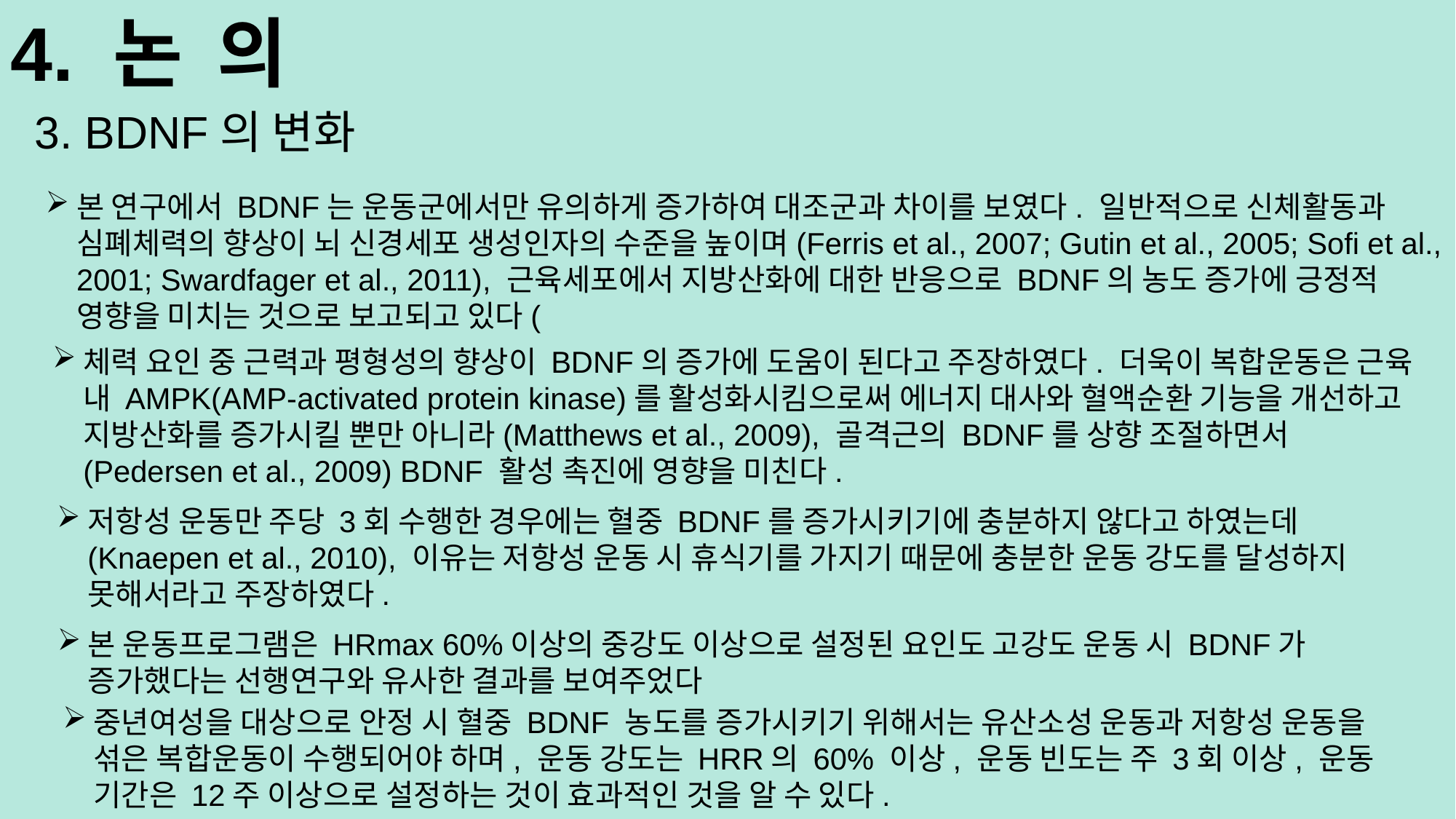

4. 논  의
3. BDNF의 변화
본 연구에서 BDNF는 운동군에서만 유의하게 증가하여 대조군과 차이를 보였다. 일반적으로 신체활동과 심폐체력의 향상이 뇌 신경세포 생성인자의 수준을 높이며(Ferris et al., 2007; Gutin et al., 2005; Sofi et al., 2001; Swardfager et al., 2011), 근육세포에서 지방산화에 대한 반응으로 BDNF의 농도 증가에 긍정적 영향을 미치는 것으로 보고되고 있다(
체력 요인 중 근력과 평형성의 향상이 BDNF의 증가에 도움이 된다고 주장하였다. 더욱이 복합운동은 근육 내 AMPK(AMP-activated protein kinase)를 활성화시킴으로써 에너지 대사와 혈액순환 기능을 개선하고 지방산화를 증가시킬 뿐만 아니라(Matthews et al., 2009), 골격근의 BDNF를 상향 조절하면서(Pedersen et al., 2009) BDNF 활성 촉진에 영향을 미친다.
저항성 운동만 주당 3회 수행한 경우에는 혈중 BDNF를 증가시키기에 충분하지 않다고 하였는데(Knaepen et al., 2010), 이유는 저항성 운동 시 휴식기를 가지기 때문에 충분한 운동 강도를 달성하지 못해서라고 주장하였다.
본 운동프로그램은 HRmax 60%이상의 중강도 이상으로 설정된 요인도 고강도 운동 시 BDNF가 증가했다는 선행연구와 유사한 결과를 보여주었다
중년여성을 대상으로 안정 시 혈중 BDNF 농도를 증가시키기 위해서는 유산소성 운동과 저항성 운동을 섞은 복합운동이 수행되어야 하며, 운동 강도는 HRR의 60% 이상, 운동 빈도는 주 3회 이상, 운동 기간은 12주 이상으로 설정하는 것이 효과적인 것을 알 수 있다.